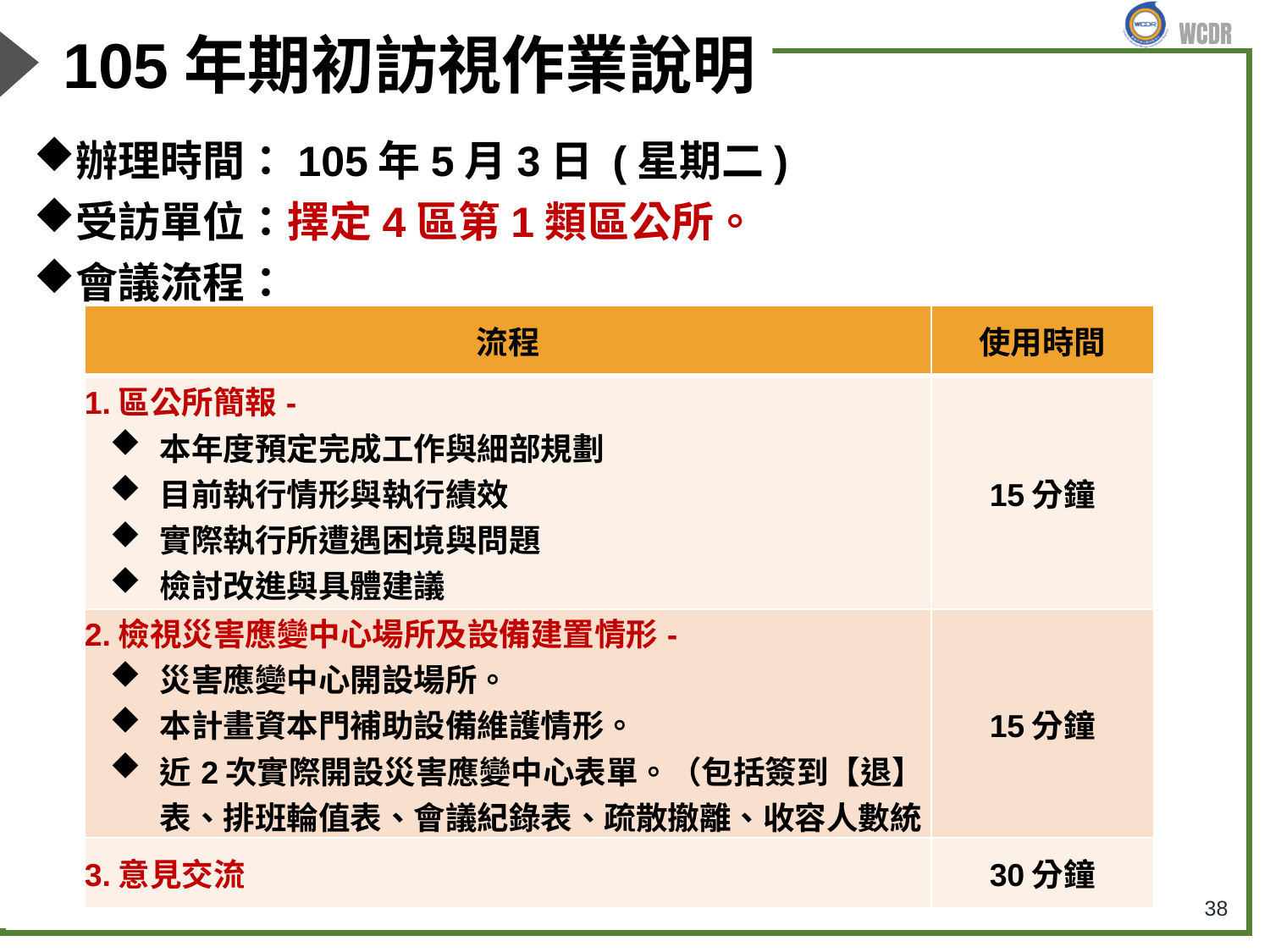

# 105年期初訪視作業說明
辦理時間：105年5月3日 (星期二)
受訪單位：擇定4區第1類區公所。
會議流程：

| 流程 | 使用時間 |
| --- | --- |
| 1.區公所簡報- 本年度預定完成工作與細部規劃 目前執行情形與執行績效 實際執行所遭遇困境與問題 檢討改進與具體建議 | 15分鐘 |
| 2.檢視災害應變中心場所及設備建置情形- 災害應變中心開設場所。 本計畫資本門補助設備維護情形。 近2次實際開設災害應變中心表單。（包括簽到【退】表、排班輪值表、會議紀錄表、疏散撤離、收容人數統計表等） | 15分鐘 |
| 3.意見交流 | 30分鐘 |
38